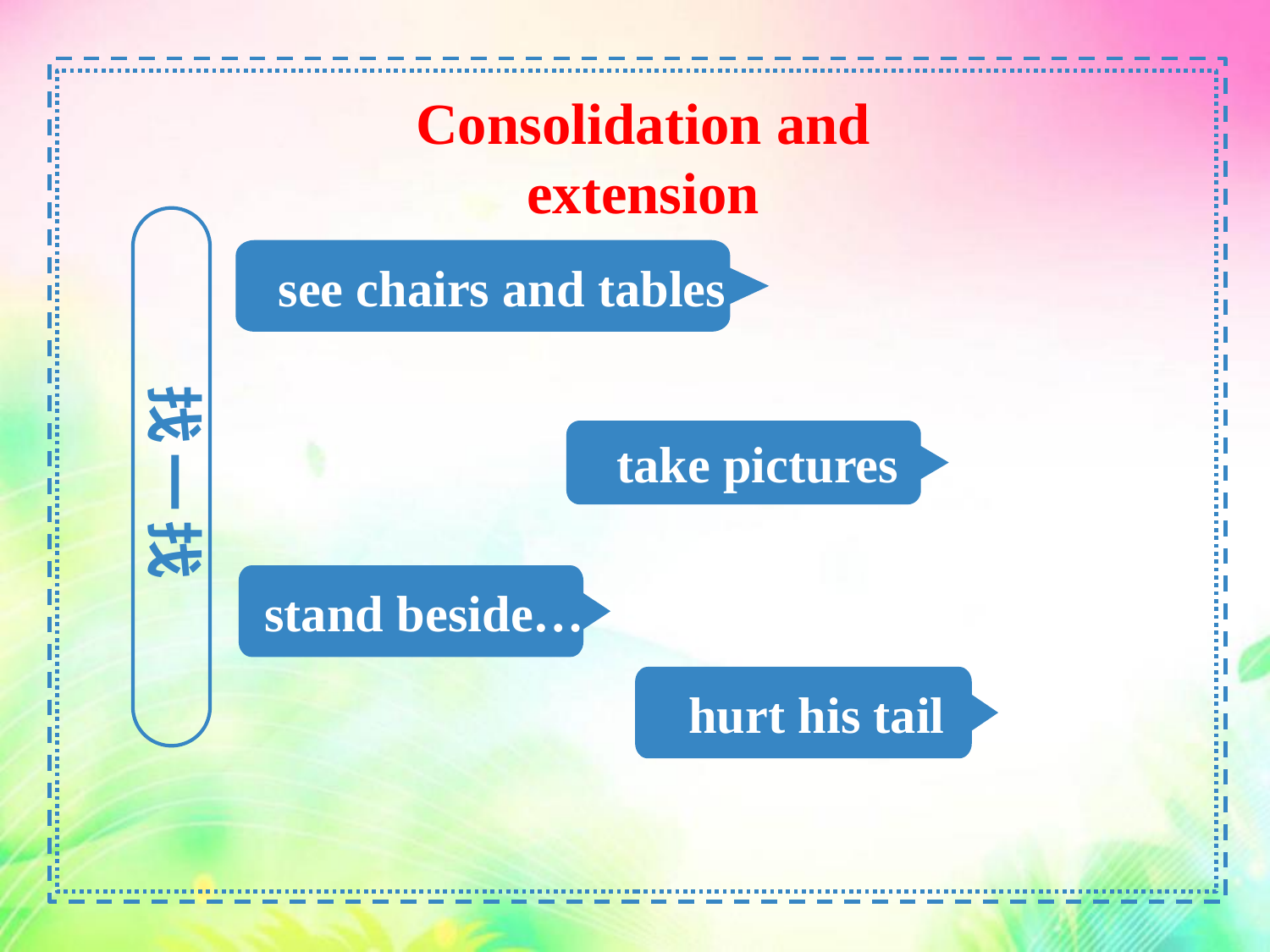

see chairs and tables

Consolidation and extension

找一找
take pictures
stand beside…
hurt his tail